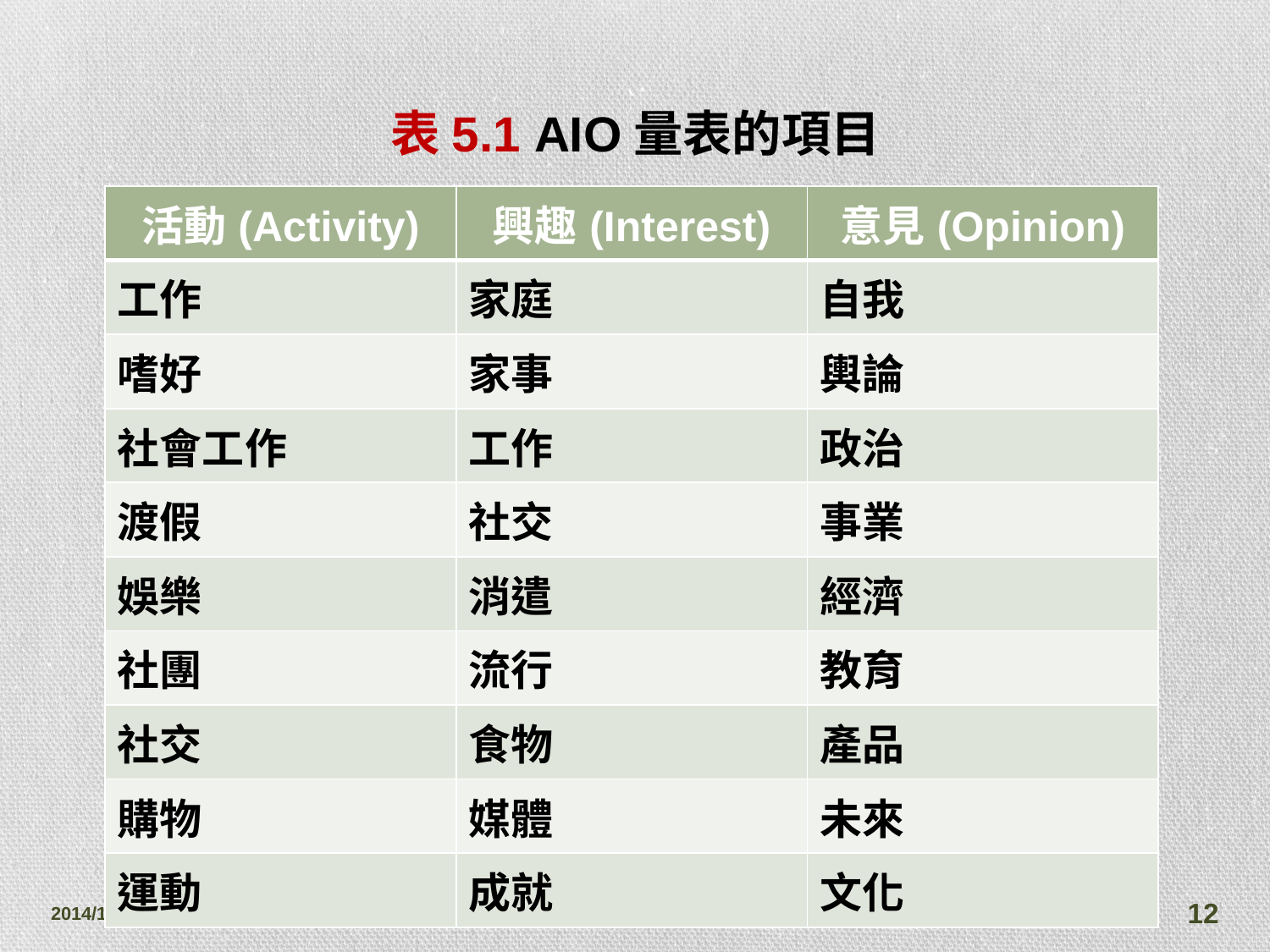

表5.1 AIO量表的項目
| 活動(Activity) | 興趣(Interest) | 意見(Opinion) |
| --- | --- | --- |
| 工作 | 家庭 | 自我 |
| 嗜好 | 家事 | 輿論 |
| 社會工作 | 工作 | 政治 |
| 渡假 | 社交 | 事業 |
| 娛樂 | 消遣 | 經濟 |
| 社團 | 流行 | 教育 |
| 社交 | 食物 | 產品 |
| 購物 | 媒體 | 未來 |
| 運動 | 成就 | 文化 |
2014/11/7
12